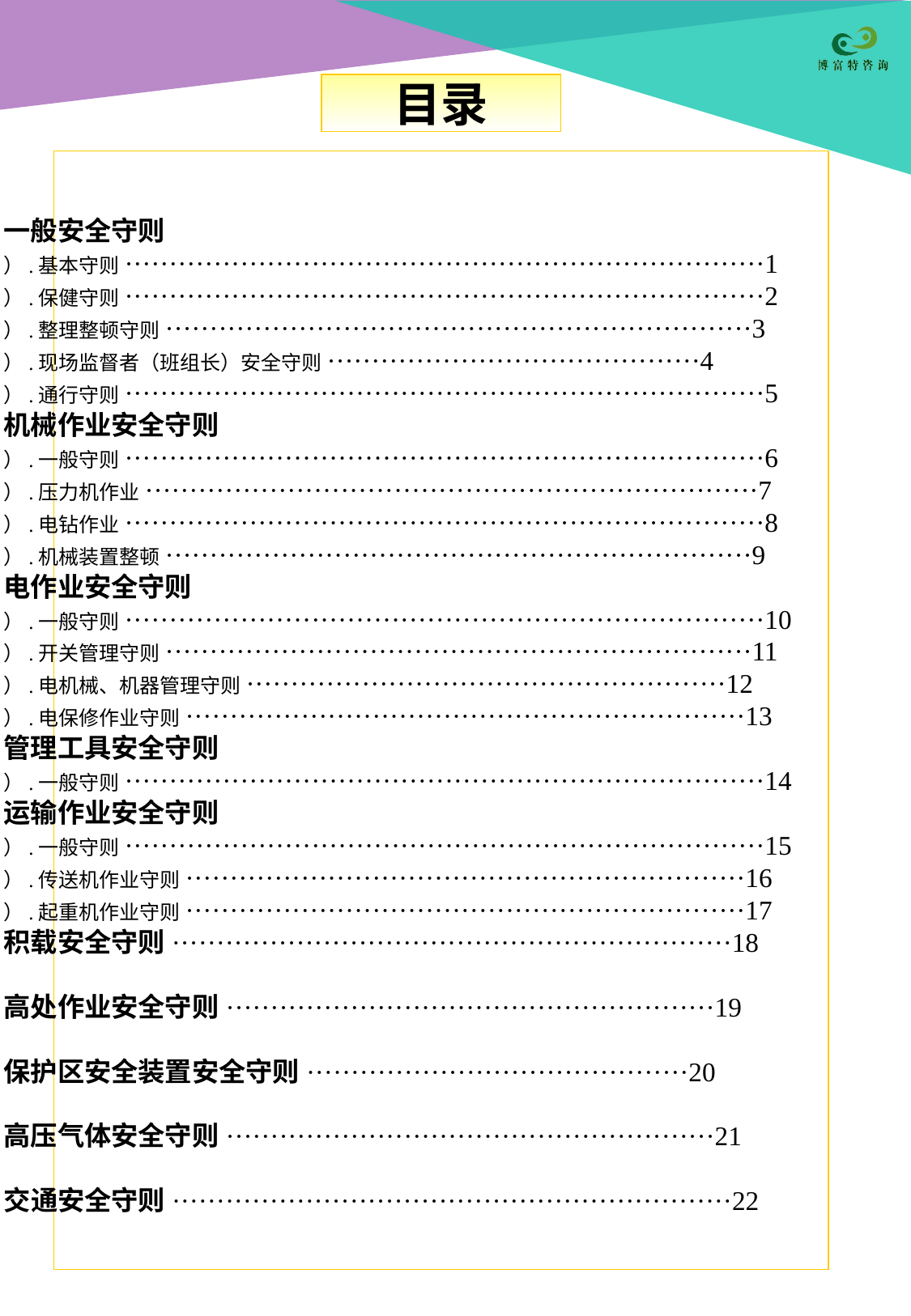

目录

1.  一般安全守则
（1）.基本守则········································································1
（2）.保健守则········································································2
（3）.整理整顿守则··································································3
（4）.现场监督者（班组长）安全守则··········································4
（5）.通行守则········································································5
2.  机械作业安全守则
（1）.一般守则········································································6
（2）.压力机作业·····································································7
（3）.电钻作业········································································8
（4）.机械装置整顿··································································9
3.  电作业安全守则
（1）.一般守则········································································10
（2）.开关管理守则··································································11
（3）.电机械、机器管理守则······················································12
（4）.电保修作业守则·······························································13
4.  管理工具安全守则
（1）.一般守则········································································14
5.  运输作业安全守则
（1）.一般守则········································································15
（2）.传送机作业守则·······························································16
（3）.起重机作业守则·······························································17
6.  积载安全守则·······························································18

7.  高处作业安全守则·······················································19

8.  保护区安全装置安全守则···········································20

9.  高压气体安全守则·······················································21

10.交通安全守则·······························································22